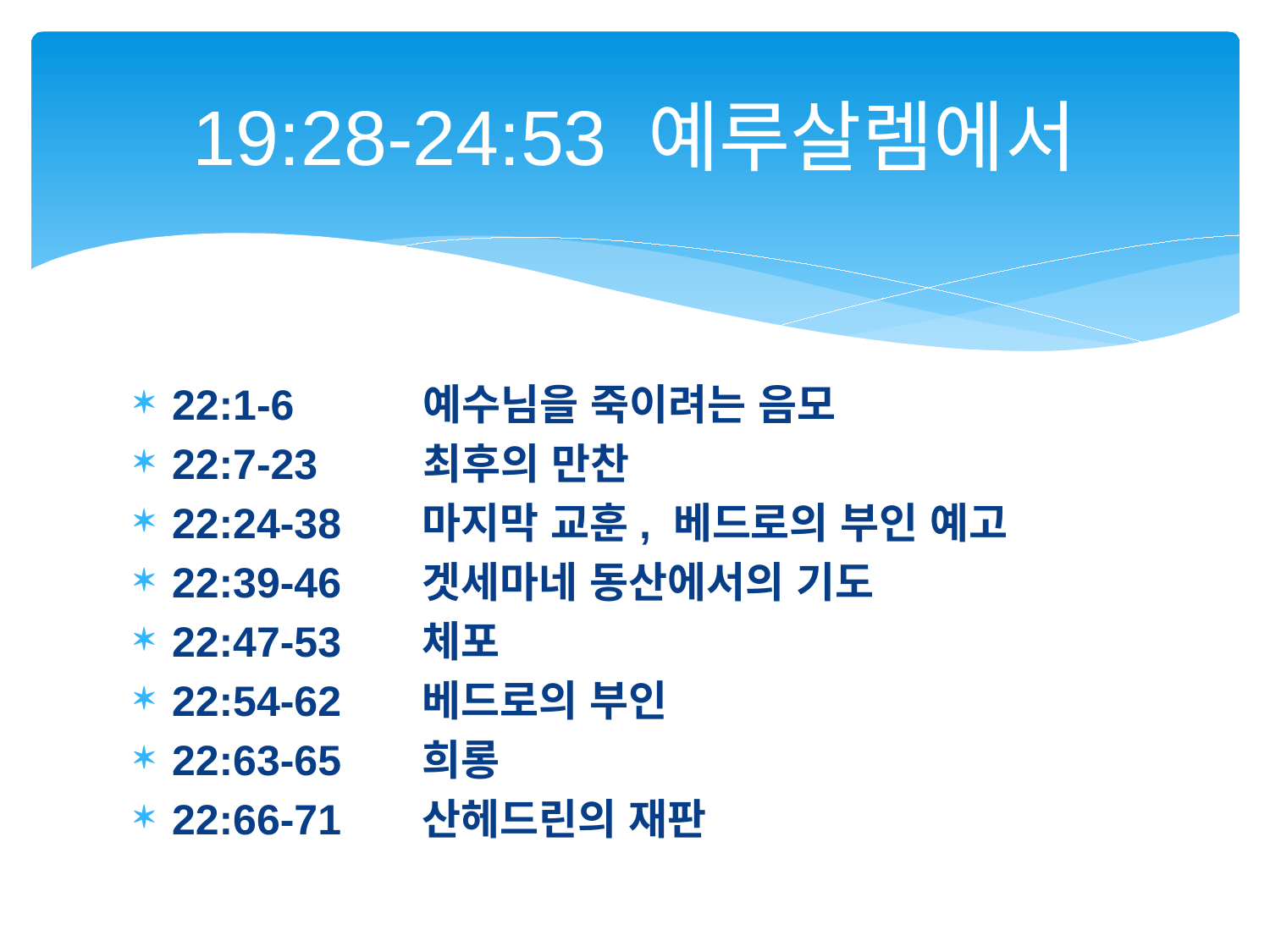

# 19:28-24:53 예루살렘에서
22:1-6          예수님을 죽이려는 음모
22:7-23        최후의 만찬
22:24-38      마지막 교훈, 베드로의 부인 예고
22:39-46      겟세마네 동산에서의 기도
22:47-53      체포
22:54-62      베드로의 부인
22:63-65      희롱
22:66-71      산헤드린의 재판